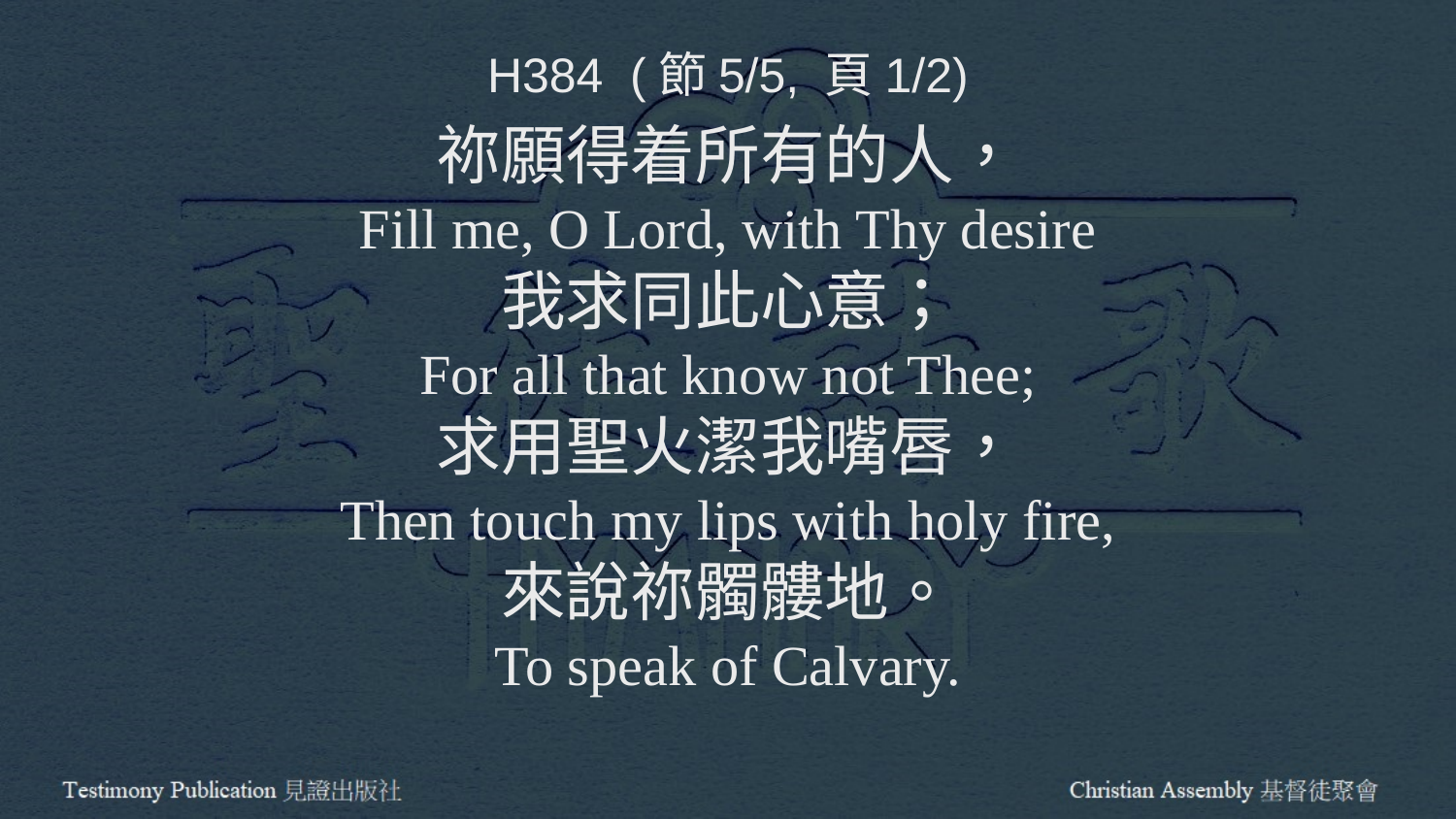

H384  (節5/5, 頁1/2)
祢願得着所有的人，
Fill me, O Lord, with Thy desire
我求同此心意；
For all that know not Thee;
求用聖火潔我嘴唇，
Then touch my lips with holy fire,
來說祢髑髏地。
To speak of Calvary.